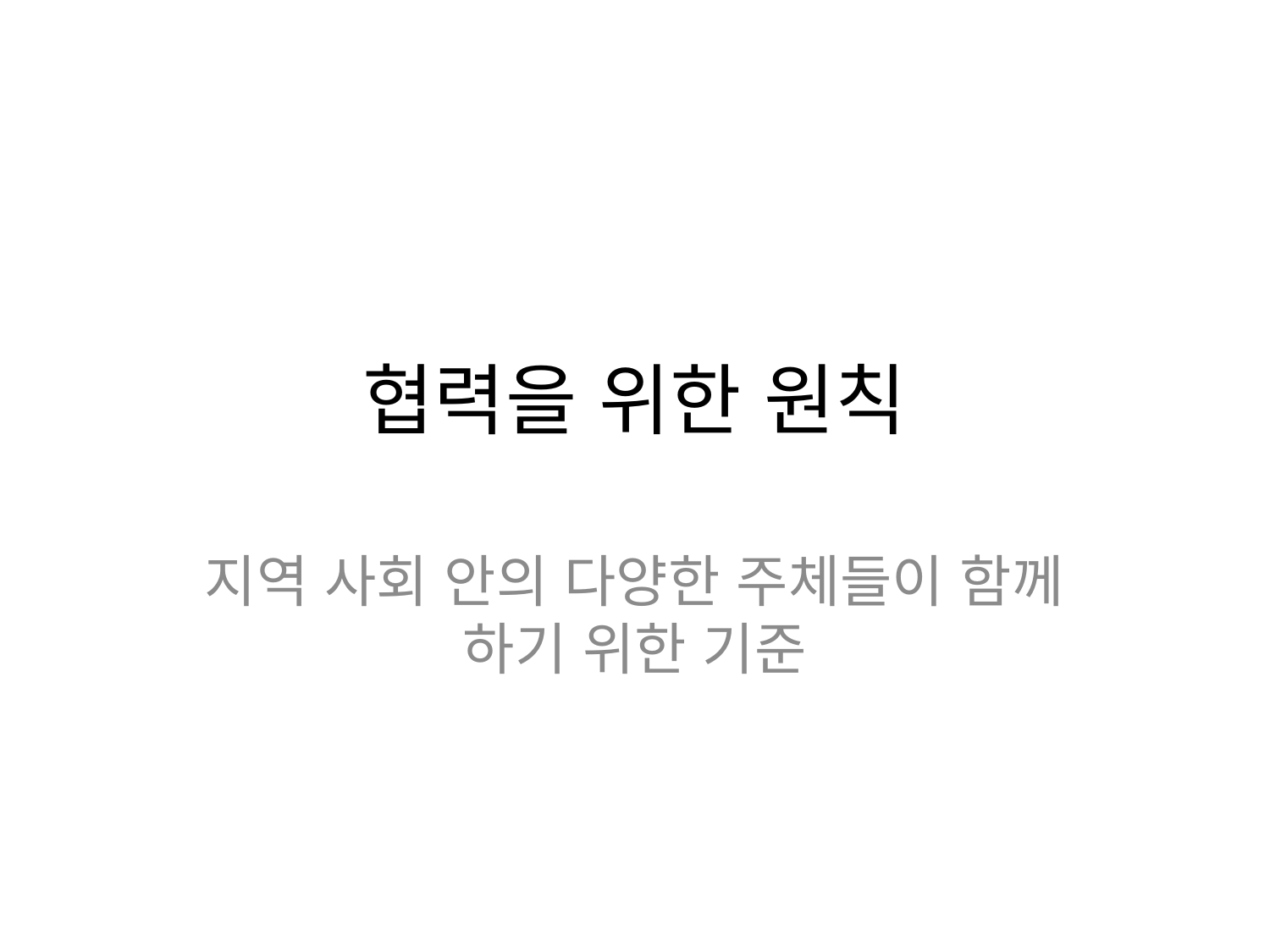

# 협력을 위한 원칙
지역 사회 안의 다양한 주체들이 함께 하기 위한 기준